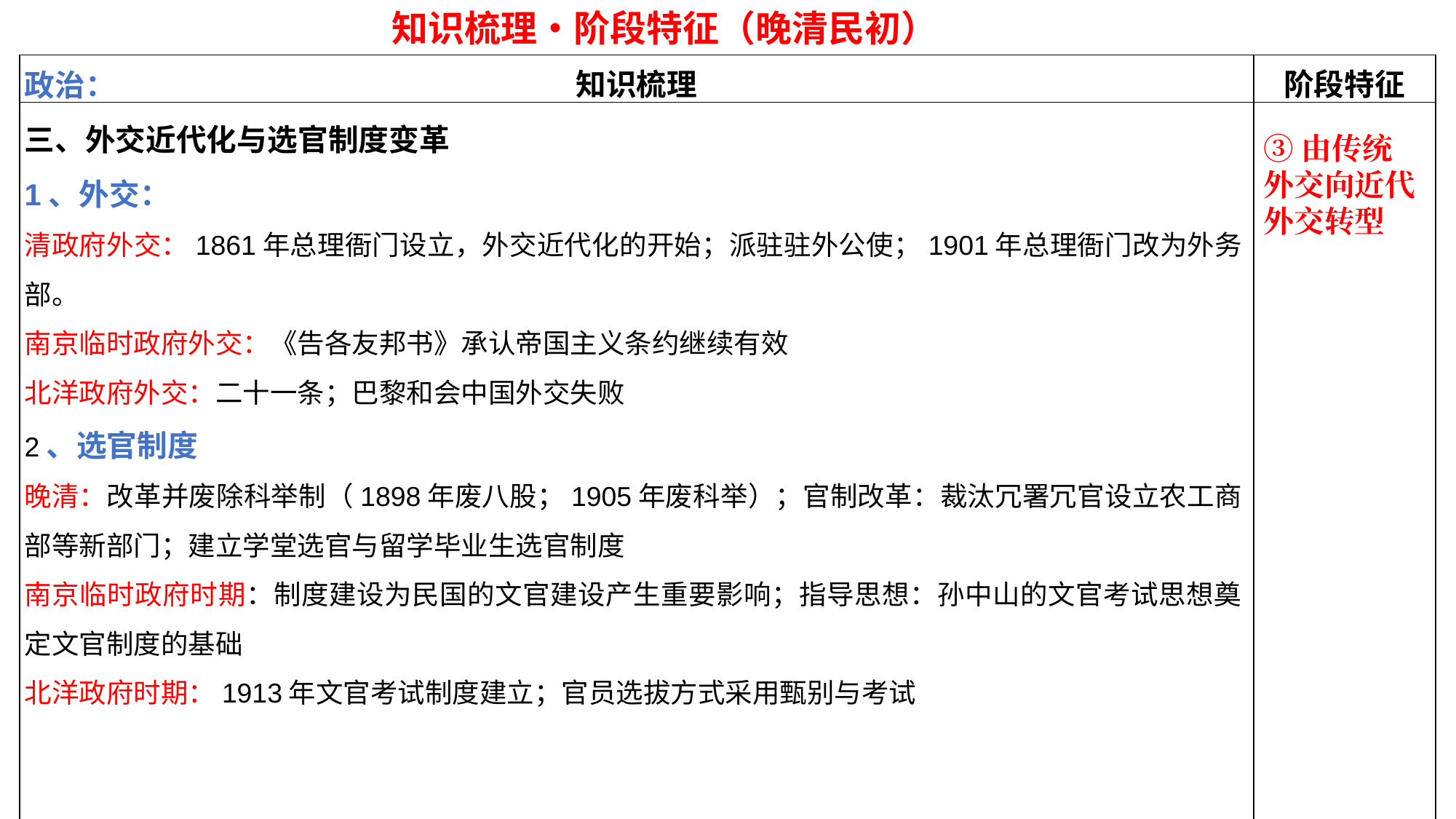

知识梳理•阶段特征（晚清民初）
政治：
三、外交近代化与选官制度变革
1、外交：
清政府外交：1861年总理衙门设立，外交近代化的开始；派驻驻外公使；1901年总理衙门改为外务部。
南京临时政府外交：《告各友邦书》承认帝国主义条约继续有效
北洋政府外交：二十一条；巴黎和会中国外交失败
2、选官制度
晚清：改革并废除科举制（1898年废八股；1905年废科举）；官制改革：裁汰冗署冗官设立农工商部等新部门；建立学堂选官与留学毕业生选官制度
南京临时政府时期：制度建设为民国的文官建设产生重要影响；指导思想：孙中山的文官考试思想奠定文官制度的基础
北洋政府时期：1913年文官考试制度建立；官员选拔方式采用甄别与考试
| 知识梳理 | 阶段特征 |
| --- | --- |
|  |  |
③由传统外交向近代外交转型